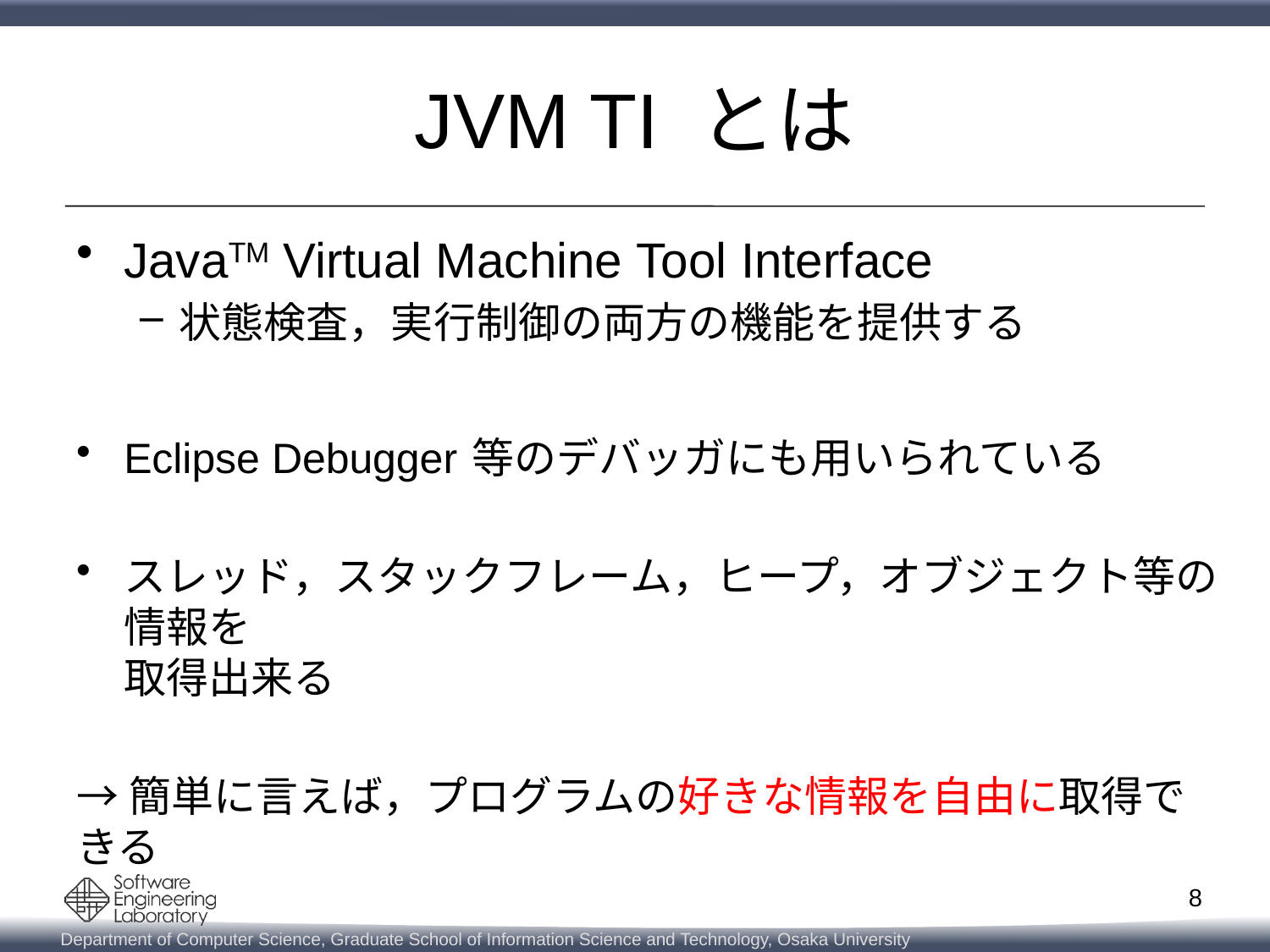

# JVM TI とは
JavaTM Virtual Machine Tool Interface
状態検査，実行制御の両方の機能を提供する

Eclipse Debugger 等のデバッガにも用いられている

スレッド，スタックフレーム，ヒープ，オブジェクト等の情報を
取得出来る

→簡単に言えば，プログラムの好きな情報を自由に取得できる
8